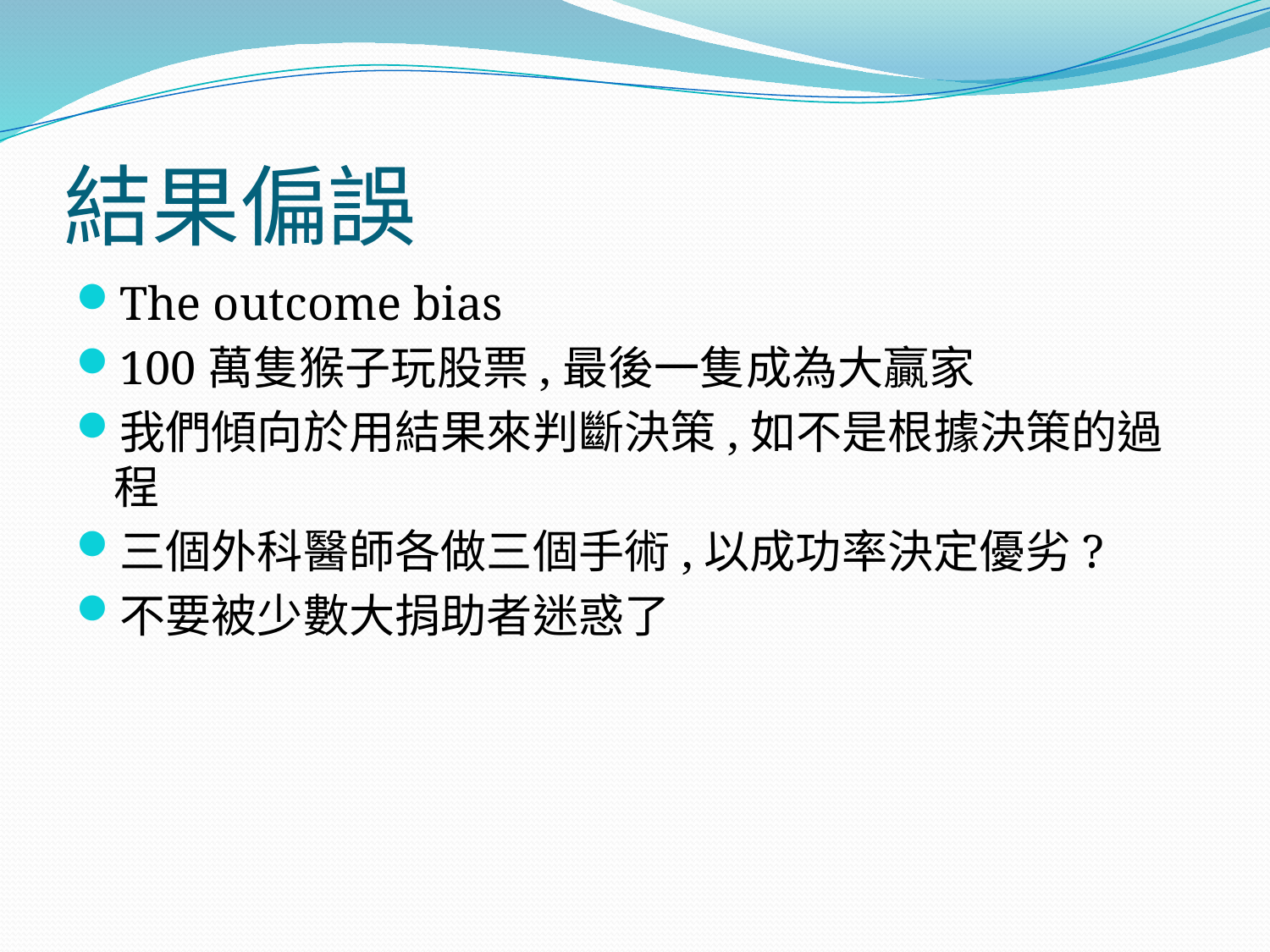

# 結果偏誤
The outcome bias
100萬隻猴子玩股票,最後一隻成為大贏家
我們傾向於用結果來判斷決策,如不是根據決策的過程
三個外科醫師各做三個手術,以成功率決定優劣?
不要被少數大捐助者迷惑了